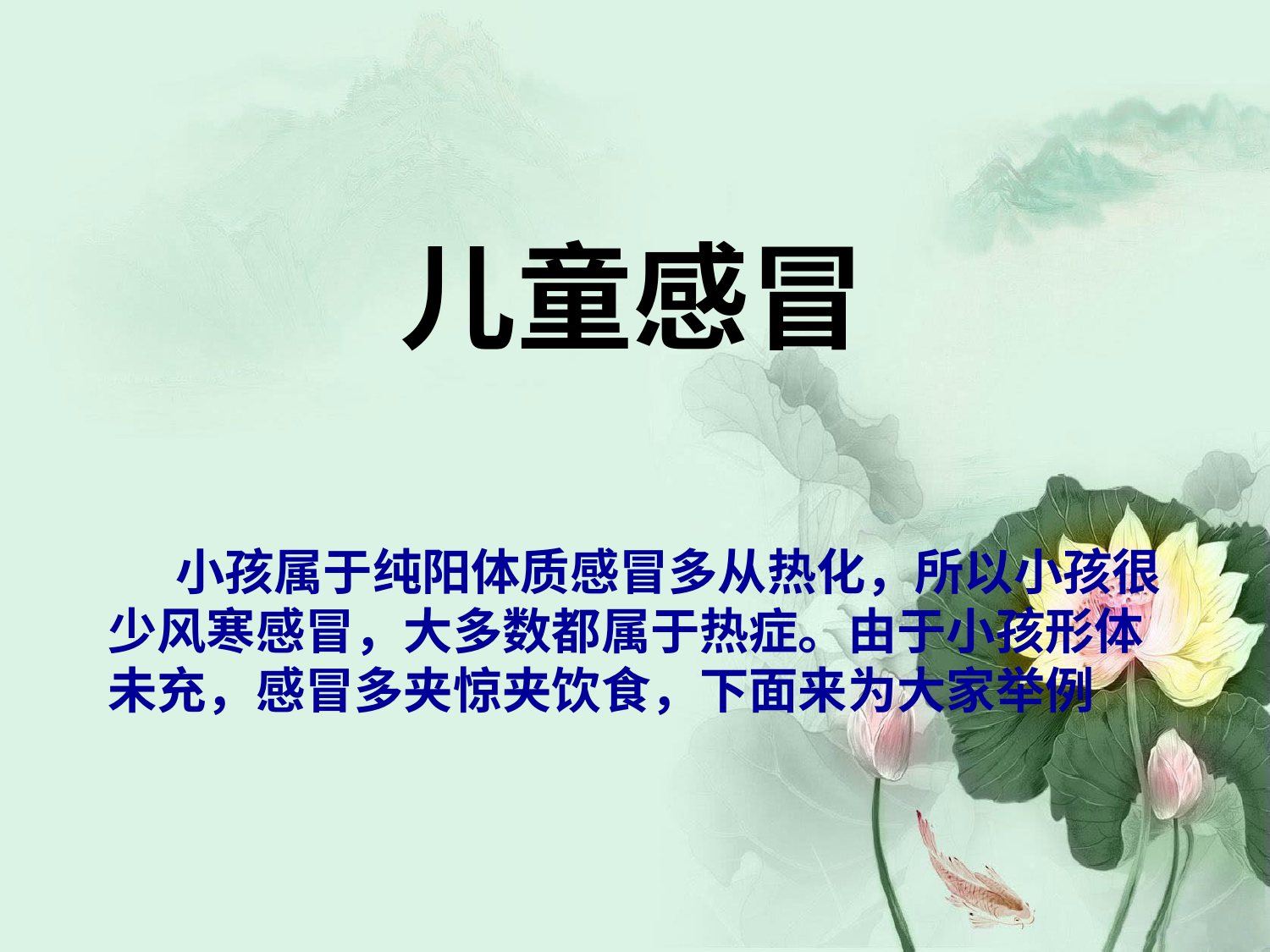

# 儿童感冒 小孩属于纯阳体质感冒多从热化，所以小孩很少风寒感冒，大多数都属于热症。由于小孩形体未充，感冒多夹惊夹饮食，下面来为大家举例